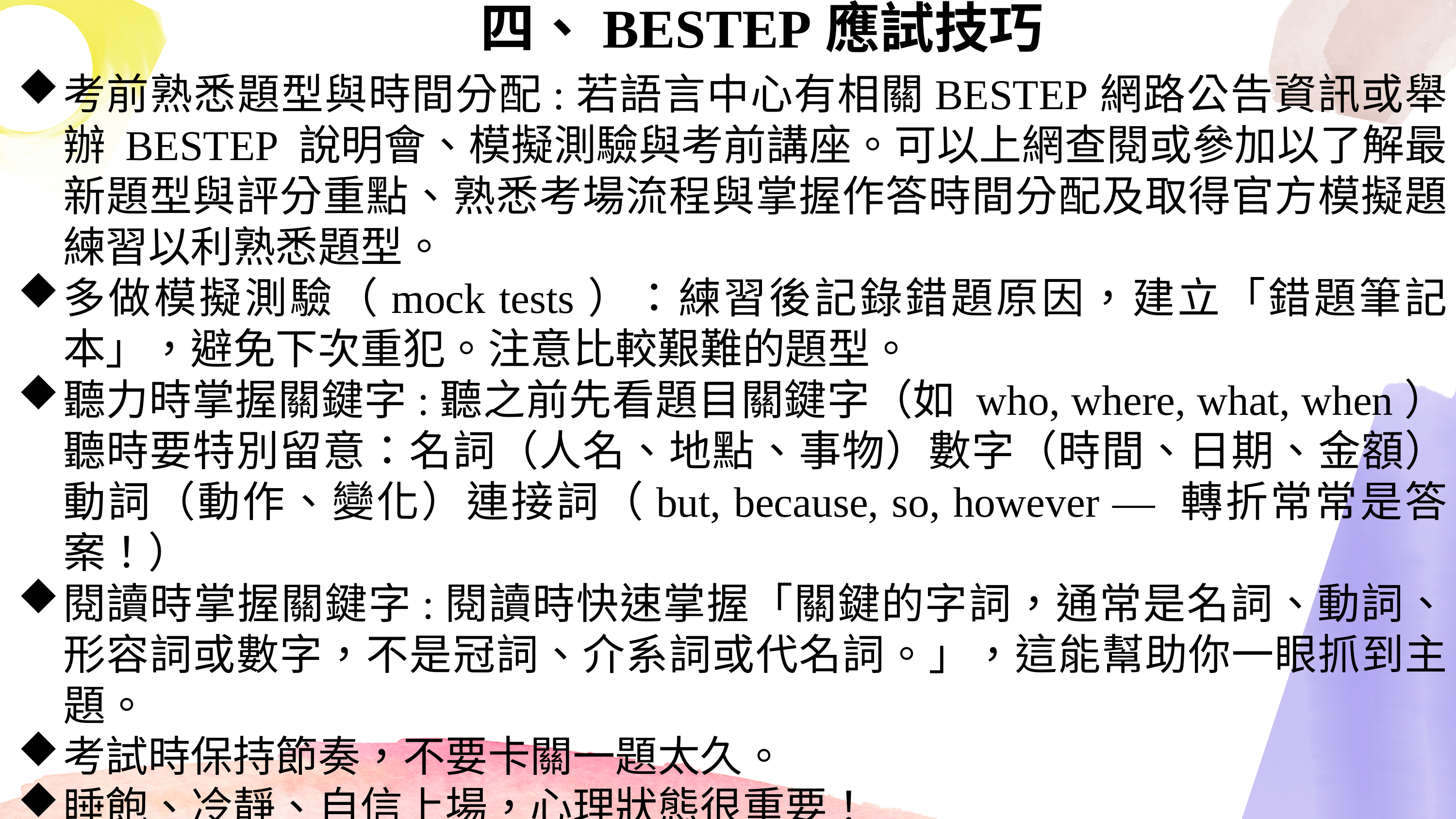

四、BESTEP應試技巧
考前熟悉題型與時間分配:若語言中心有相關BESTEP網路公告資訊或舉辦 BESTEP 說明會、模擬測驗與考前講座。可以上網查閱或參加以了解最新題型與評分重點、熟悉考場流程與掌握作答時間分配及取得官方模擬題練習以利熟悉題型。
多做模擬測驗（mock tests）：練習後記錄錯題原因，建立「錯題筆記本」，避免下次重犯。注意比較艱難的題型。
聽力時掌握關鍵字:聽之前先看題目關鍵字（如 who, where, what, when）、聽時要特別留意：名詞（人名、地點、事物）數字（時間、日期、金額）動詞（動作、變化）連接詞（but, because, so, however — 轉折常常是答案！）
閱讀時掌握關鍵字:閱讀時快速掌握「關鍵的字詞，通常是名詞、動詞、形容詞或數字，不是冠詞、介系詞或代名詞。」，這能幫助你一眼抓到主題。
考試時保持節奏，不要卡關一題太久。
睡飽、冷靜、自信上場，心理狀態很重要！